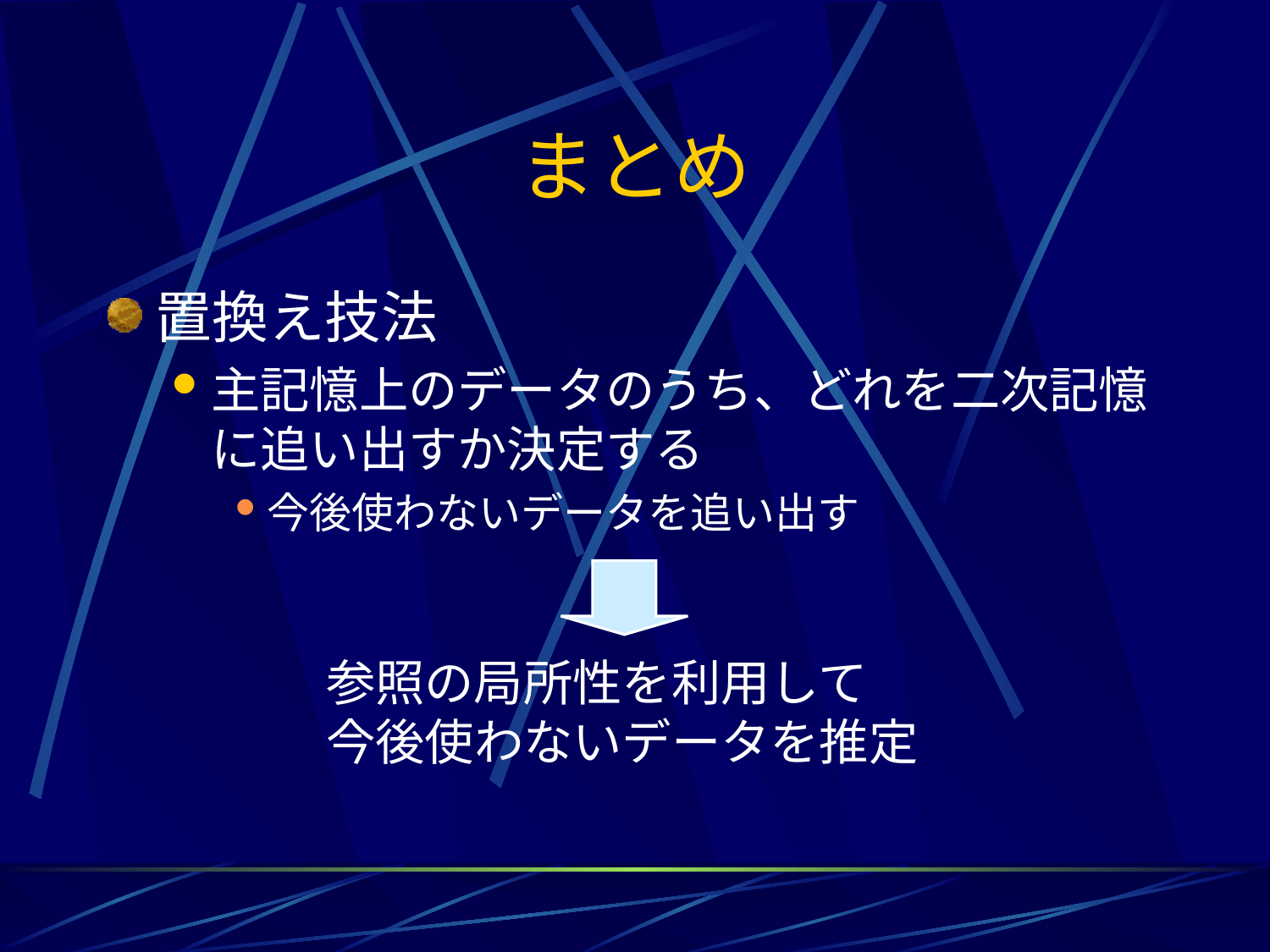

# まとめ
置換え技法
主記憶上のデータのうち、どれを二次記憶に追い出すか決定する
今後使わないデータを追い出す

参照の局所性を利用して
今後使わないデータを推定